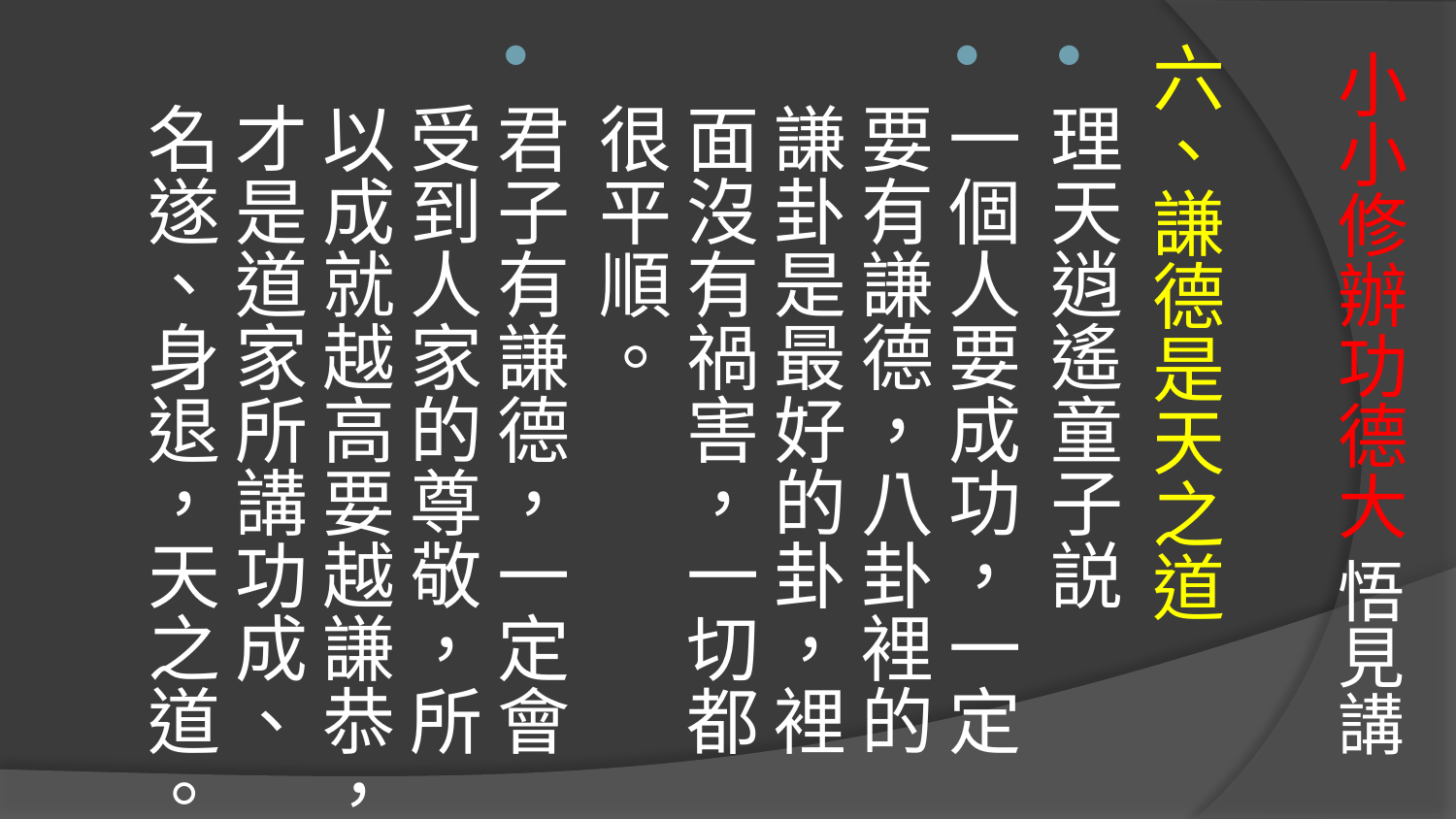

# 小小修辦功德大 悟見講
六、謙德是天之道
理天逍遙童子説
一個人要成功，一定要有謙德，八卦裡的謙卦是最好的卦，裡面沒有禍害，一切都很平順。
君子有謙德，一定會受到人家的尊敬，所以成就越高要越謙恭，才是道家所講功成、名遂、身退，天之道。